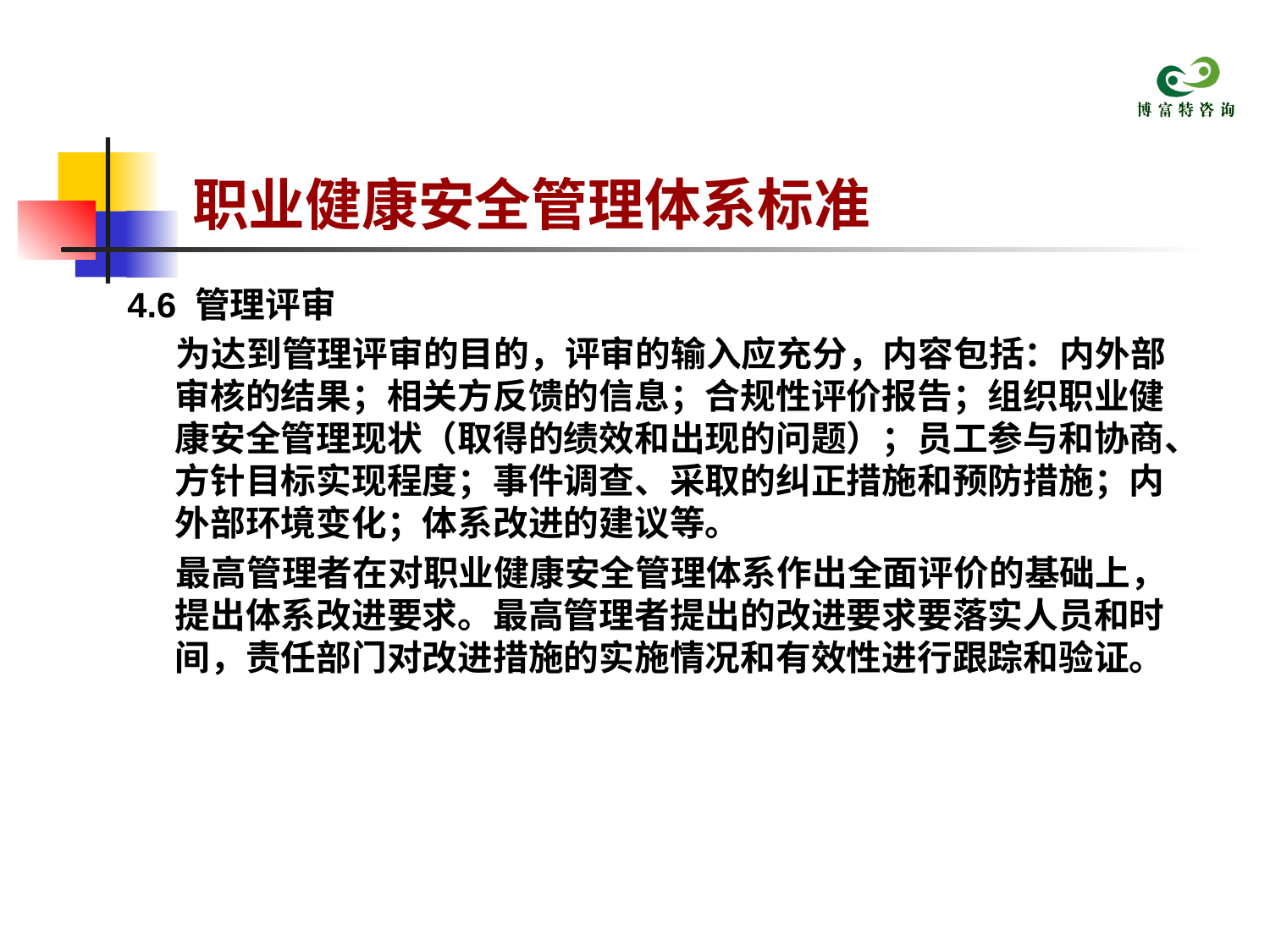

# 职业健康安全管理体系标准
4.6 管理评审
     为达到管理评审的目的，评审的输入应充分，内容包括：内外部审核的结果；相关方反馈的信息；合规性评价报告；组织职业健康安全管理现状（取得的绩效和出现的问题）；员工参与和协商、方针目标实现程度；事件调查、采取的纠正措施和预防措施；内外部环境变化；体系改进的建议等。
     最高管理者在对职业健康安全管理体系作出全面评价的基础上，提出体系改进要求。最高管理者提出的改进要求要落实人员和时间，责任部门对改进措施的实施情况和有效性进行跟踪和验证。
149